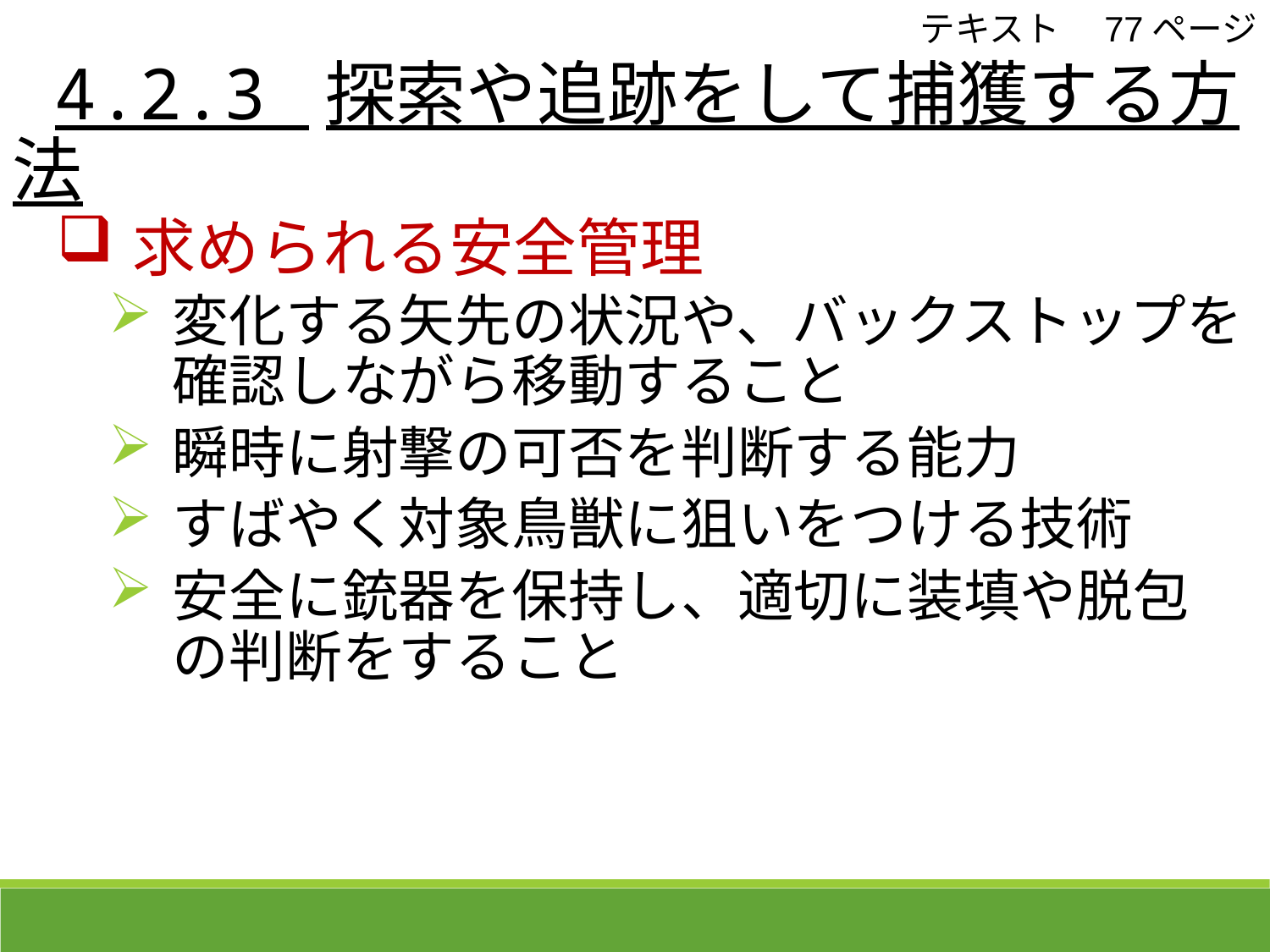

4.2.3 探索や追跡をして捕獲する方法
テキスト　77ページ
求められる安全管理
変化する矢先の状況や、バックストップを確認しながら移動すること
瞬時に射撃の可否を判断する能力
すばやく対象鳥獣に狙いをつける技術
安全に銃器を保持し、適切に装填や脱包の判断をすること